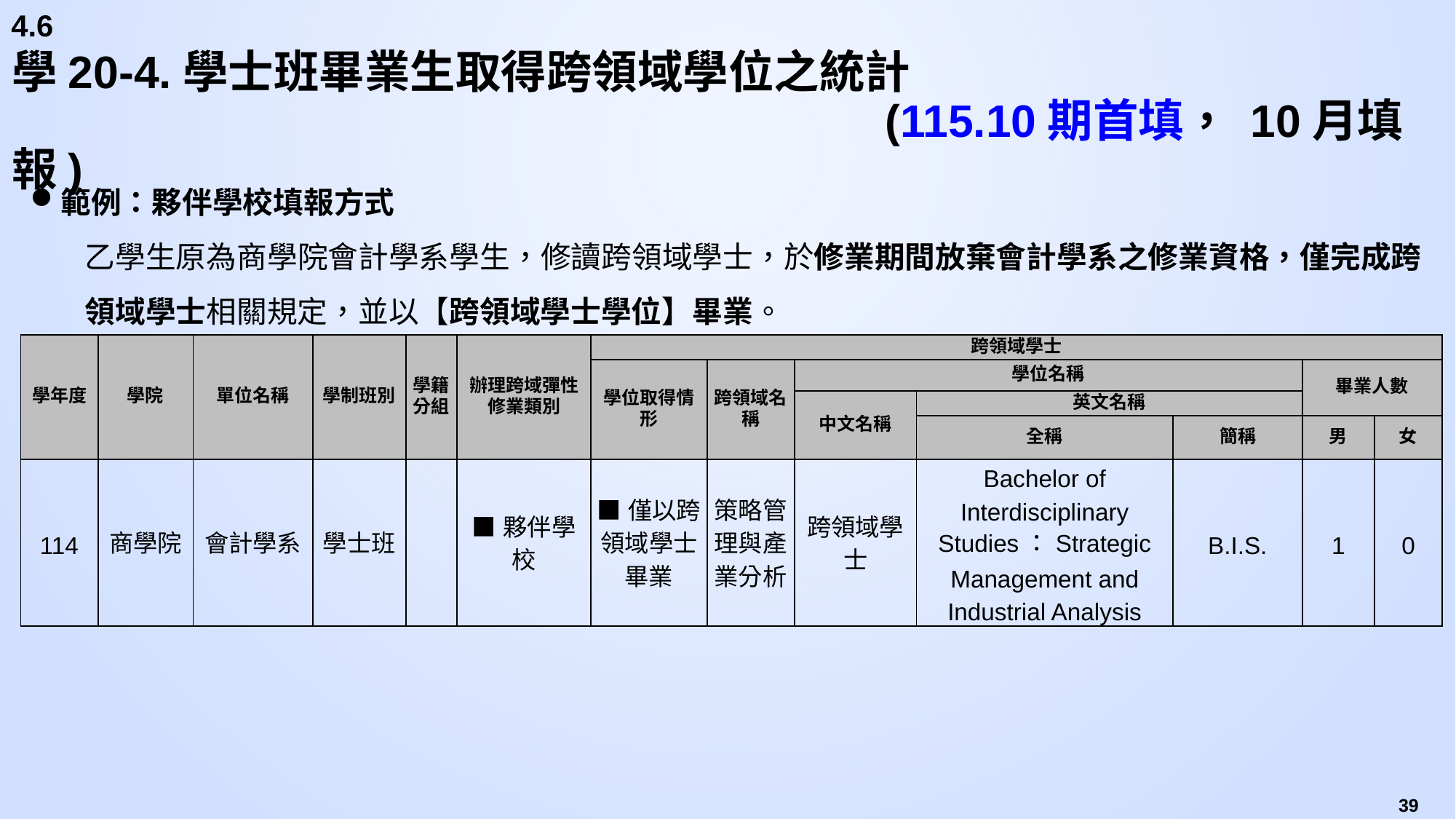

4.6
# 學20-4.學士班畢業生取得跨領域學位之統計 (115.10期首填， 10月填報)
範例：夥伴學校填報方式
乙學生原為商學院會計學系學生，修讀跨領域學士，於修業期間放棄會計學系之修業資格，僅完成跨領域學士相關規定，並以【跨領域學士學位】畢業。
| 學年度 | 學院 | 單位名稱 | 學制班別 | 學籍分組 | 辦理跨域彈性修業類別 | 跨領域學士 |  |  |  |  |  |  |
| --- | --- | --- | --- | --- | --- | --- | --- | --- | --- | --- | --- | --- |
|  |  |  |  |  |  | 學位取得情形 | 跨領域名稱 | 學位名稱 |  |  | 畢業人數 |  |
|  |  |  |  |  |  |  |  | 中文名稱 | 英文名稱 |  |  |  |
|  |  |  |  |  |  |  |  |  | 全稱 | 簡稱 | 男 | 女 |
| 114 | 商學院 | 會計學系 | 學士班 |  | ■夥伴學校 | ■僅以跨領域學士畢業 | 策略管理與產業分析 | 跨領域學士 | Bachelor of Interdisciplinary Studies：Strategic Management and Industrial Analysis | B.I.S. | 1 | 0 |